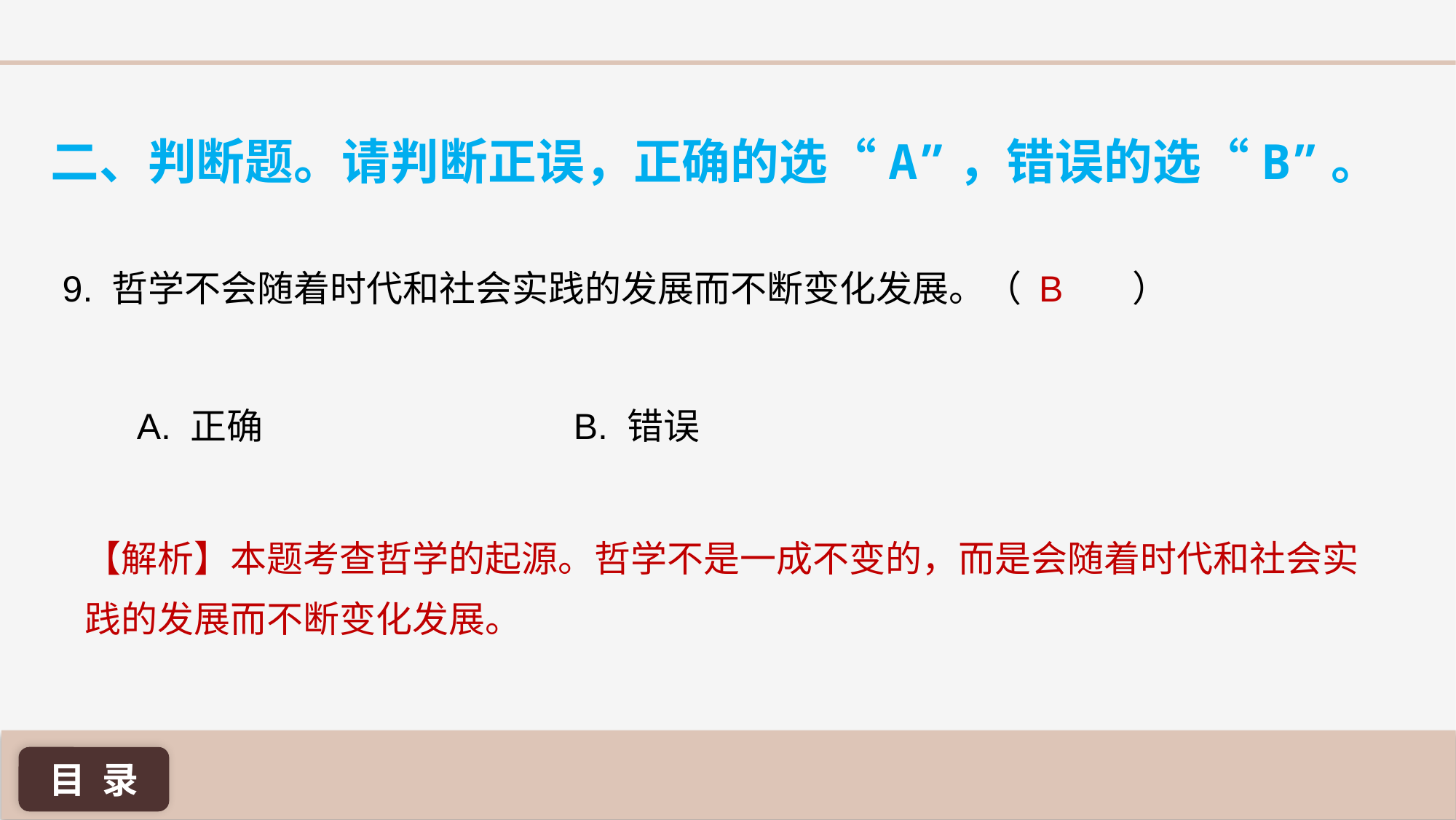

二、判断题。请判断正误，正确的选“A”，错误的选“B”。
B
9. 哲学不会随着时代和社会实践的发展而不断变化发展。（ 	    ）
A. 正确 			B. 错误
【解析】本题考查哲学的起源。哲学不是一成不变的，而是会随着时代和社会实践的发展而不断变化发展。